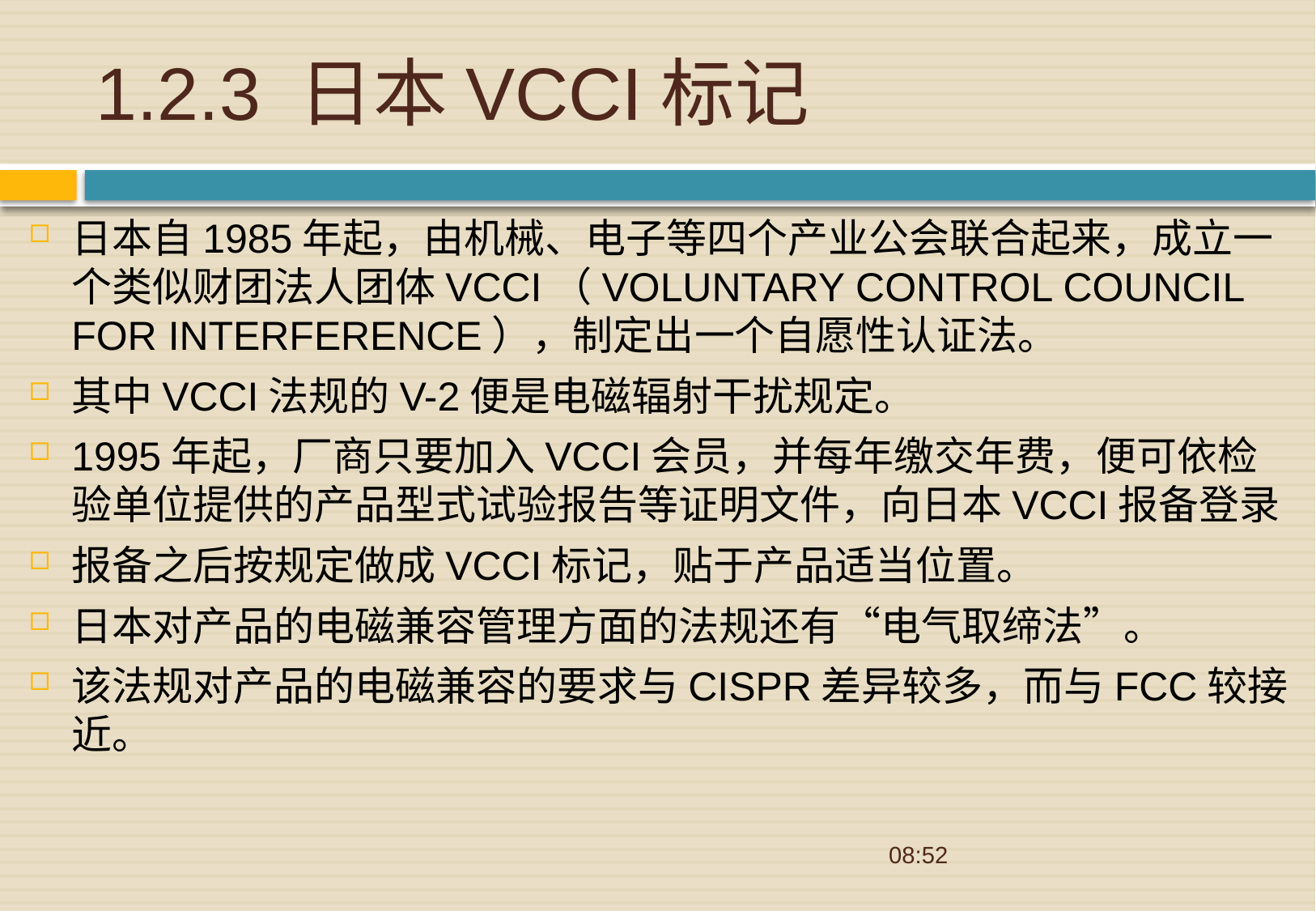

# 1.2.3 日本VCCI标记
日本自1985年起，由机械、电子等四个产业公会联合起来，成立一个类似财团法人团体VCCI（VOLUNTARY CONTROL COUNCIL FOR INTERFERENCE），制定出一个自愿性认证法。
其中VCCI法规的V-2便是电磁辐射干扰规定。
1995年起，厂商只要加入VCCI会员，并每年缴交年费，便可依检验单位提供的产品型式试验报告等证明文件，向日本VCCI报备登录
报备之后按规定做成VCCI标记，贴于产品适当位置。
日本对产品的电磁兼容管理方面的法规还有“电气取缔法”。
该法规对产品的电磁兼容的要求与CISPR差异较多，而与FCC较接近。
08:52